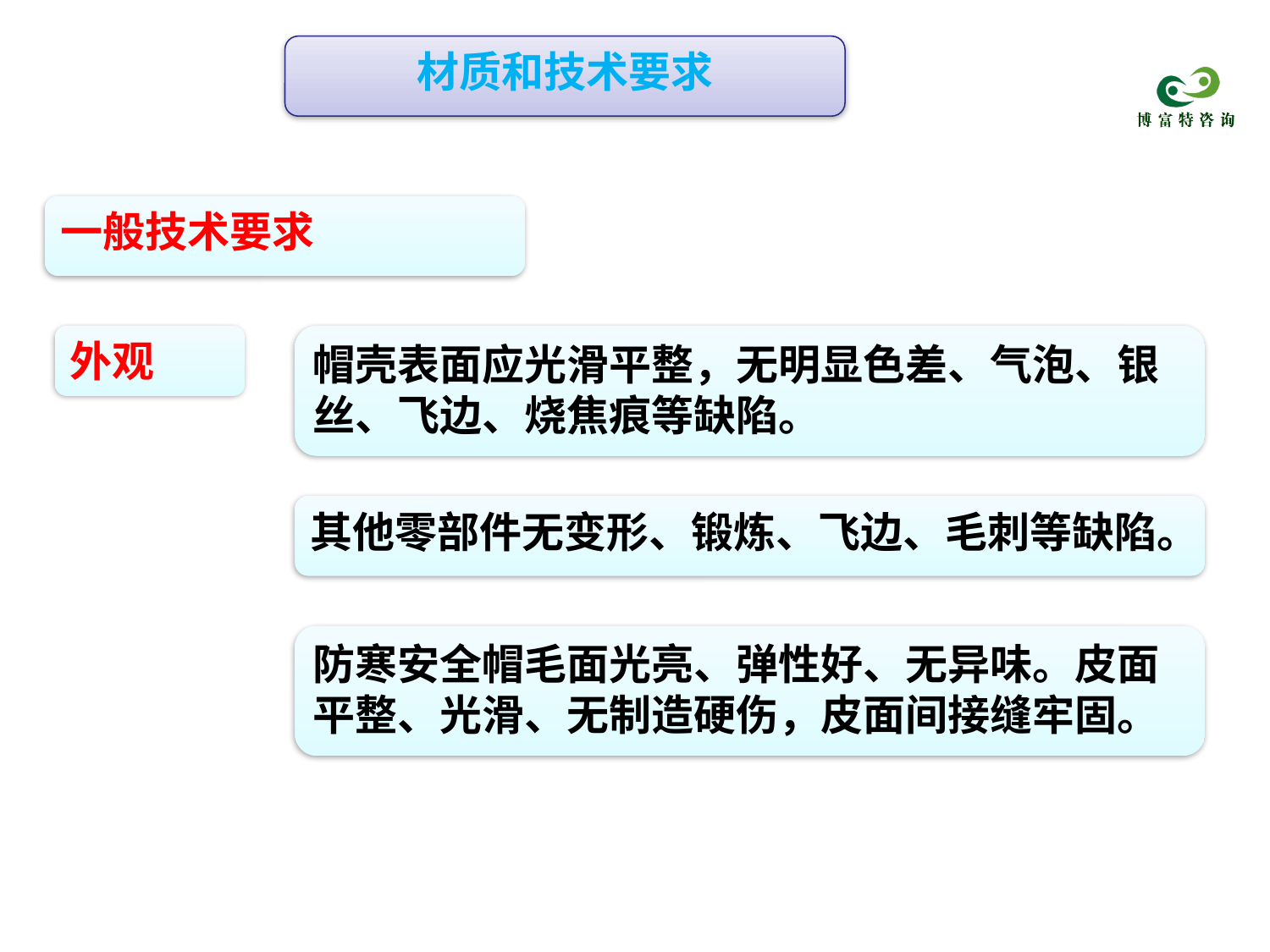

材质和技术要求
一般技术要求
外观
帽壳表面应光滑平整，无明显色差、气泡、银丝、飞边、烧焦痕等缺陷。
其他零部件无变形、锻炼、飞边、毛刺等缺陷。
防寒安全帽毛面光亮、弹性好、无异味。皮面平整、光滑、无制造硬伤，皮面间接缝牢固。